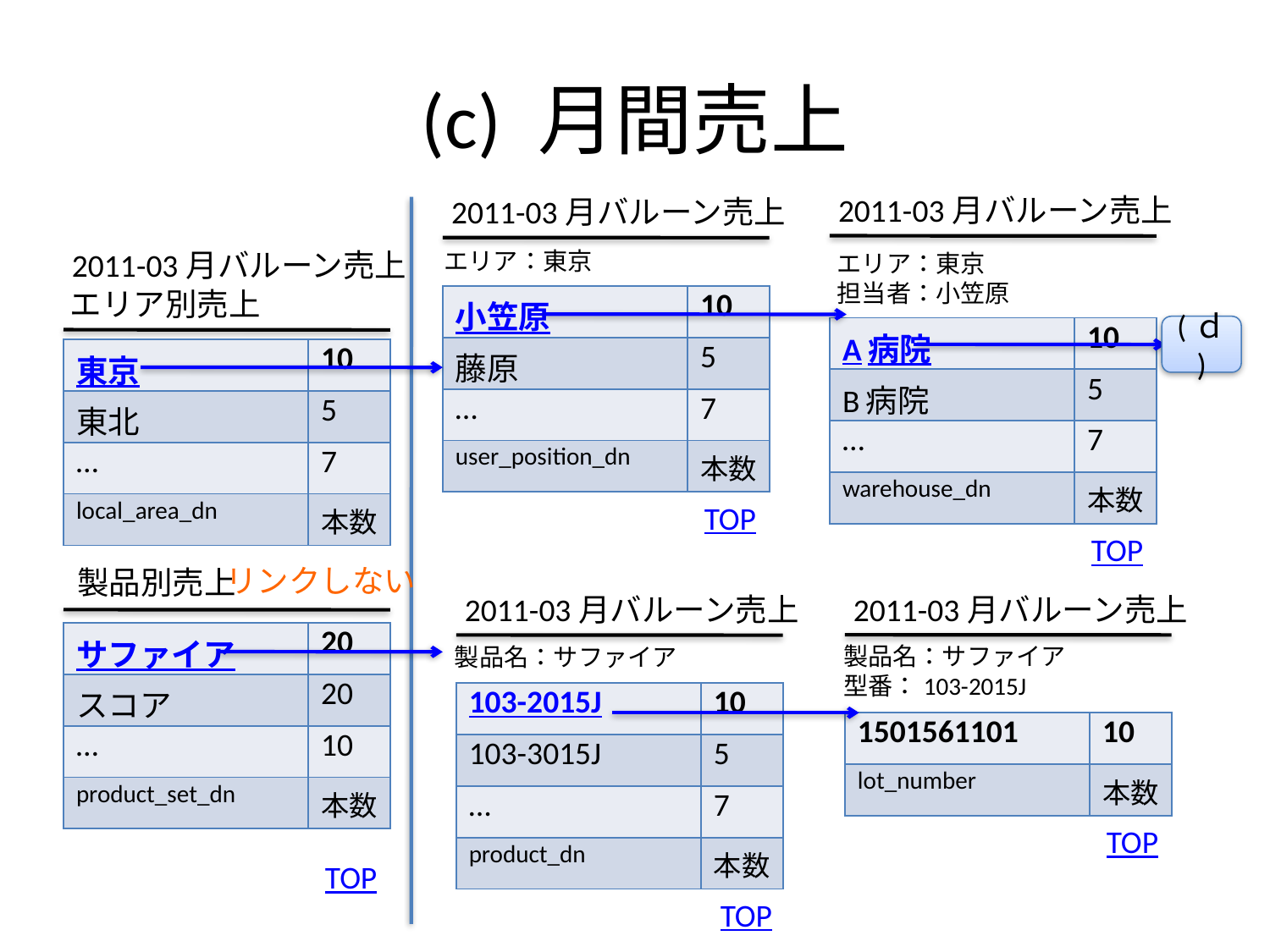

# (c) 月間売上
2011-03月バルーン売上
2011-03月バルーン売上
2011-03月バルーン売上
エリア：東京
エリア：東京
担当者：小笠原
エリア別売上
| 小笠原 | 10 |
| --- | --- |
| 藤原 | 5 |
| … | 7 |
| user\_position\_dn | 本数 |
(ｄ)
| A病院 | 10 |
| --- | --- |
| B病院 | 5 |
| … | 7 |
| warehouse\_dn | 本数 |
| 東京 | 10 |
| --- | --- |
| 東北 | 5 |
| … | 7 |
| local\_area\_dn | 本数 |
TOP
TOP
リンクしない
製品別売上
2011-03月バルーン売上
2011-03月バルーン売上
| サファイア | 20 |
| --- | --- |
| スコア | 20 |
| … | 10 |
| product\_set\_dn | 本数 |
製品名：サファイア
型番：103-2015J
製品名：サファイア
| 103-2015J | 10 |
| --- | --- |
| 103-3015J | 5 |
| … | 7 |
| product\_dn | 本数 |
| 1501561101 | 10 |
| --- | --- |
| lot\_number | 本数 |
TOP
TOP
TOP